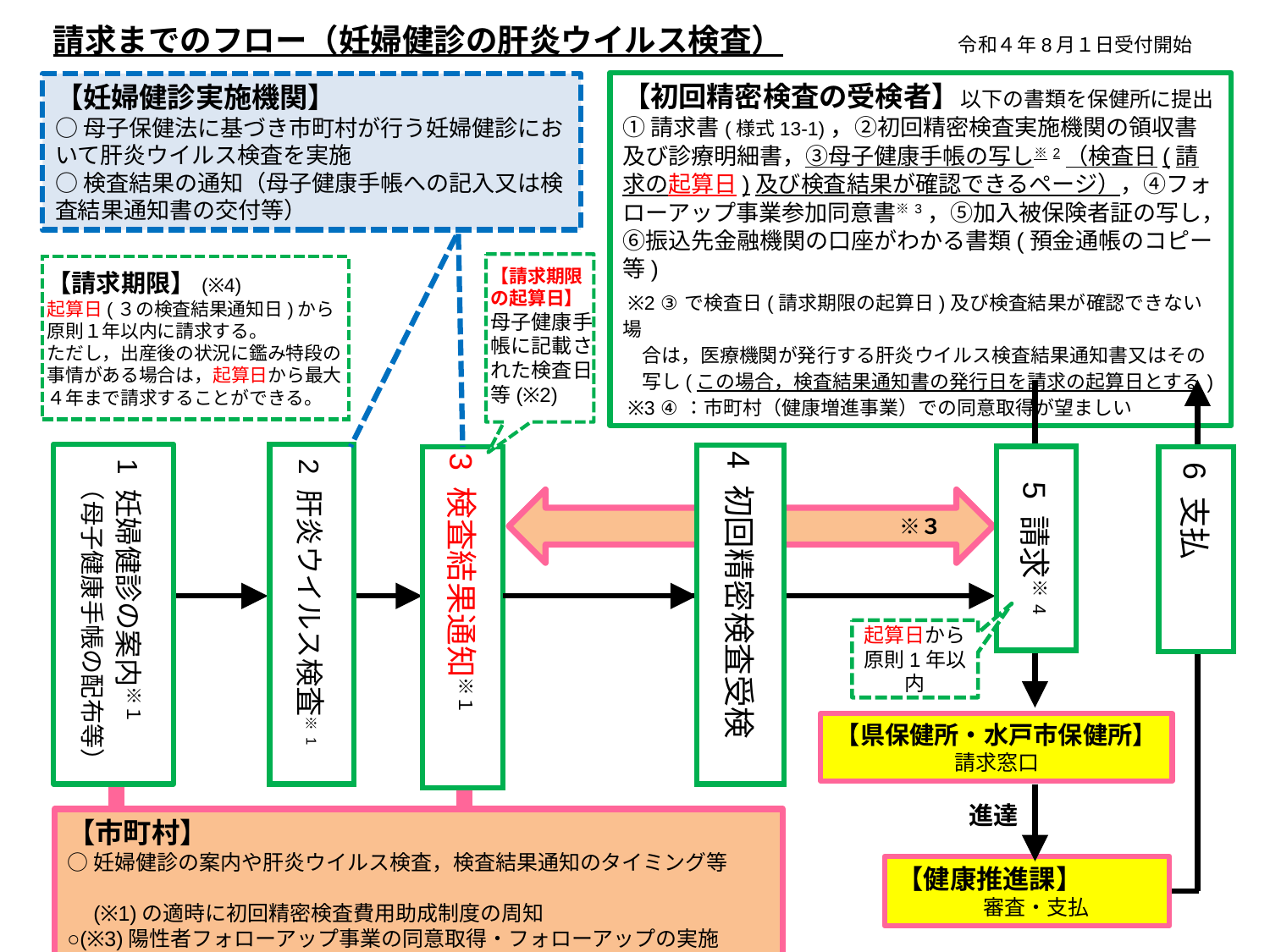

請求までのフロー（妊婦健診の肝炎ウイルス検査）　　　　　　　　　令和４年8月１日受付開始
【初回精密検査の受検者】以下の書類を保健所に提出
①請求書(様式13-1)，②初回精密検査実施機関の領収書及び診療明細書，③母子健康手帳の写し※2（検査日(請求の起算日)及び検査結果が確認できるページ），④フォローアップ事業参加同意書※3，⑤加入被保険者証の写し，⑥振込先金融機関の口座がわかる書類(預金通帳のコピー等)
 ※2 ③で検査日(請求期限の起算日)及び検査結果が確認できない場　
　合は，医療機関が発行する肝炎ウイルス検査結果通知書又はその
　写し(この場合，検査結果通知書の発行日を請求の起算日とする)
 ※3 ④：市町村（健康増進事業）での同意取得が望ましい
【妊婦健診実施機関】
○母子保健法に基づき市町村が行う妊婦健診において肝炎ウイルス検査を実施
○検査結果の通知（母子健康手帳への記入又は検査結果通知書の交付等）
【請求期限の起算日】
母子健康手帳に記載された検査日等(※2)
【請求期限】(※4)
起算日(３の検査結果通知日)から原則１年以内に請求する。
ただし，出産後の状況に鑑み特段の事情がある場合は，起算日から最大４年まで請求することができる。
 1 妊婦健診の案内※１
   （母子健康手帳の配布等）
 2 肝炎ウイルス検査※1
4 初回精密検査受検
5 請求※4
3 検査結果通知※１
 6 支払
　　　　　　　　　　　　　　　　※３
起算日から原則1年以内
【県保健所・水戸市保健所】
請求窓口
進達
【市町村】
○妊婦健診の案内や肝炎ウイルス検査，検査結果通知のタイミング等　　
　(※1)の適時に初回精密検査費用助成制度の周知
○(※3)陽性者フォローアップ事業の同意取得・フォローアップの実施
【健康推進課】
   審査・支払